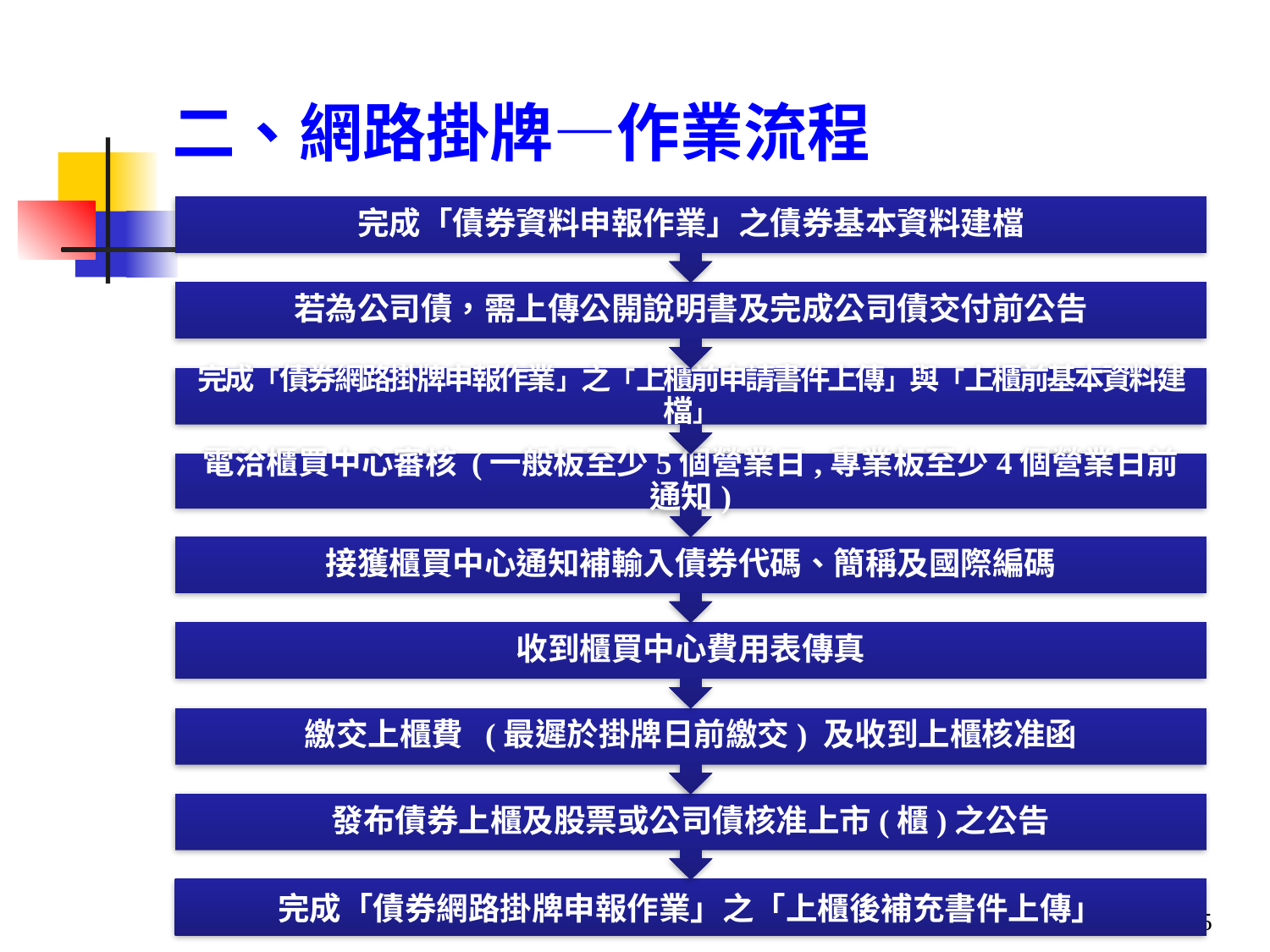

# 二、網路掛牌—作業流程
完成「債券網路掛牌申報作業」之「上櫃後補充書件上傳」
發布債券上櫃及股票或公司債核准上市(櫃)之公告
繳交上櫃費  (最遲於掛牌日前繳交) 及收到上櫃核准函
收到櫃買中心費用表傳真
接獲櫃買中心通知補輸入債券代碼、簡稱及國際編碼
電洽櫃買中心審核 (一般板至少5個營業日,專業板至少4個營業日前通知)
完成「債券網路掛牌申報作業」之「上櫃前申請書件上傳」與「上櫃前基本資料建檔」
若為公司債，需上傳公開說明書及完成公司債交付前公告
完成「債券資料申報作業」之債券基本資料建檔
55